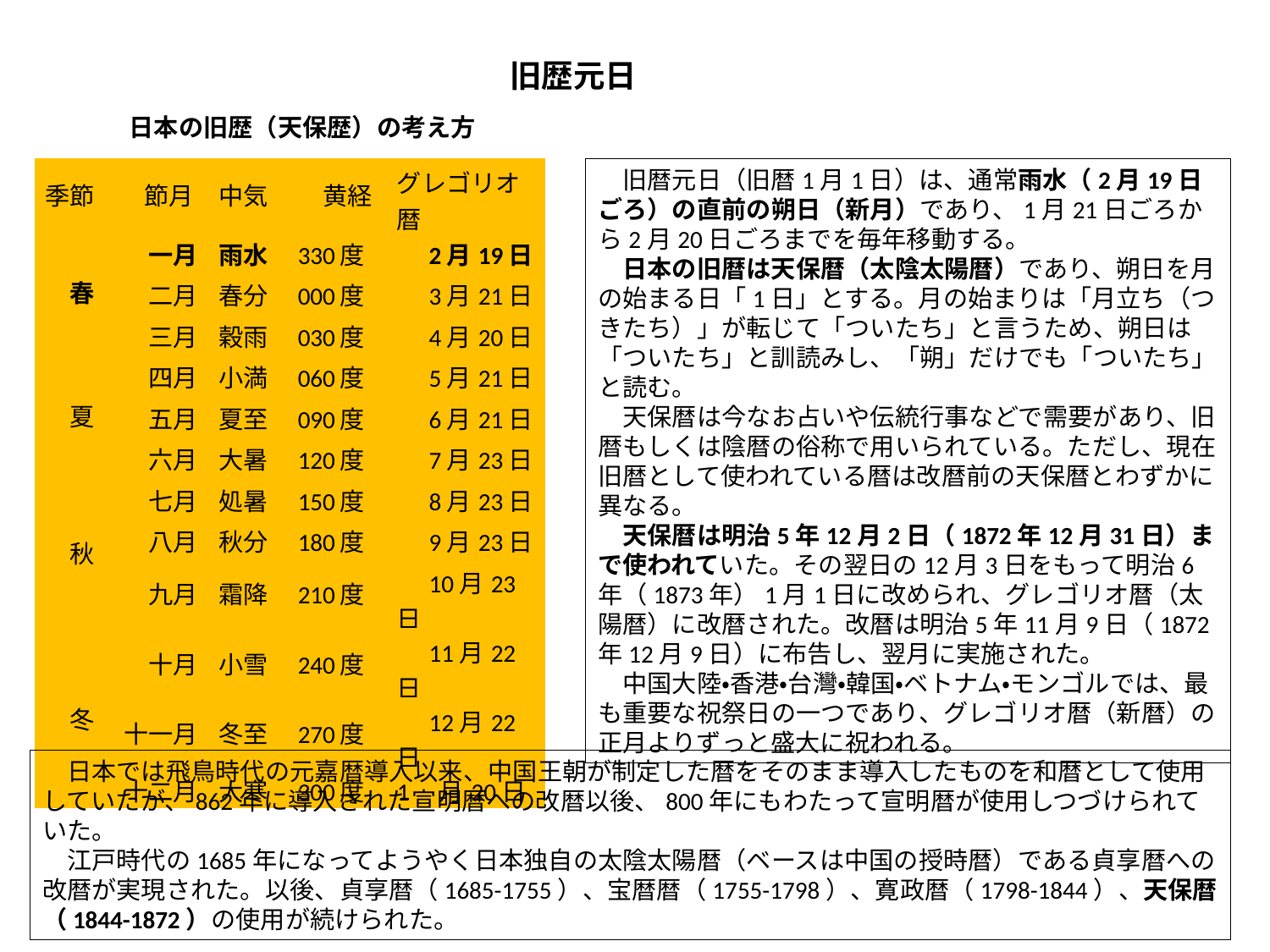

旧歴元日
日本の旧歴（天保歴）の考え方
| 季節 | 節月 | 中気 | 黄経 | グレゴリオ暦 |
| --- | --- | --- | --- | --- |
| 春 | 一月 | 雨水 | 330度 | 2月19日 |
|  | 二月 | 春分 | 000度 | 3月21日 |
|  | 三月 | 穀雨 | 030度 | 4月20日 |
| 夏 | 四月 | 小満 | 060度 | 5月21日 |
|  | 五月 | 夏至 | 090度 | 6月21日 |
|  | 六月 | 大暑 | 120度 | 7月23日 |
| 秋 | 七月 | 処暑 | 150度 | 8月23日 |
|  | 八月 | 秋分 | 180度 | 9月23日 |
|  | 九月 | 霜降 | 210度 | 10月23日 |
| 冬 | 十月 | 小雪 | 240度 | 11月22日 |
|  | 十一月 | 冬至 | 270度 | 12月22日 |
|  | 十二月 | 大寒 | 300度 | 1　月20日 |
　旧暦元日（旧暦1月1日）は、通常雨水（2月19日ごろ）の直前の朔日（新月）であり、1月21日ごろから2月20日ごろまでを毎年移動する。
　日本の旧暦は天保暦（太陰太陽暦）であり、朔日を月の始まる日「1日」とする。月の始まりは「月立ち（つきたち）」が転じて「ついたち」と言うため、朔日は「ついたち」と訓読みし、「朔」だけでも「ついたち」と読む。
　天保暦は今なお占いや伝統行事などで需要があり、旧暦もしくは陰暦の俗称で用いられている。ただし、現在旧暦として使われている暦は改暦前の天保暦とわずかに異なる。
　天保暦は明治5年12月2日（1872年12月31日）まで使われていた。その翌日の12月3日をもって明治6年（1873年）1月1日に改められ、グレゴリオ暦（太陽暦）に改暦された。改暦は明治5年11月9日（1872年12月9日）に布告し、翌月に実施された。
　中国大陸・香港・台灣・韓国・ベトナム・モンゴルでは、最も重要な祝祭日の一つであり、グレゴリオ暦（新暦）の正月よりずっと盛大に祝われる。
　日本では飛鳥時代の元嘉暦導入以来、中国王朝が制定した暦をそのまま導入したものを和暦として使用していたが、862年に導入された宣明暦への改暦以後、800年にもわたって宣明暦が使用しつづけられていた。
　江戸時代の1685年になってようやく日本独自の太陰太陽暦（ベースは中国の授時暦）である貞享暦への改暦が実現された。以後、貞享暦（1685-1755）、宝暦暦（1755-1798）、寛政暦（1798-1844）、天保暦（1844-1872）の使用が続けられた。